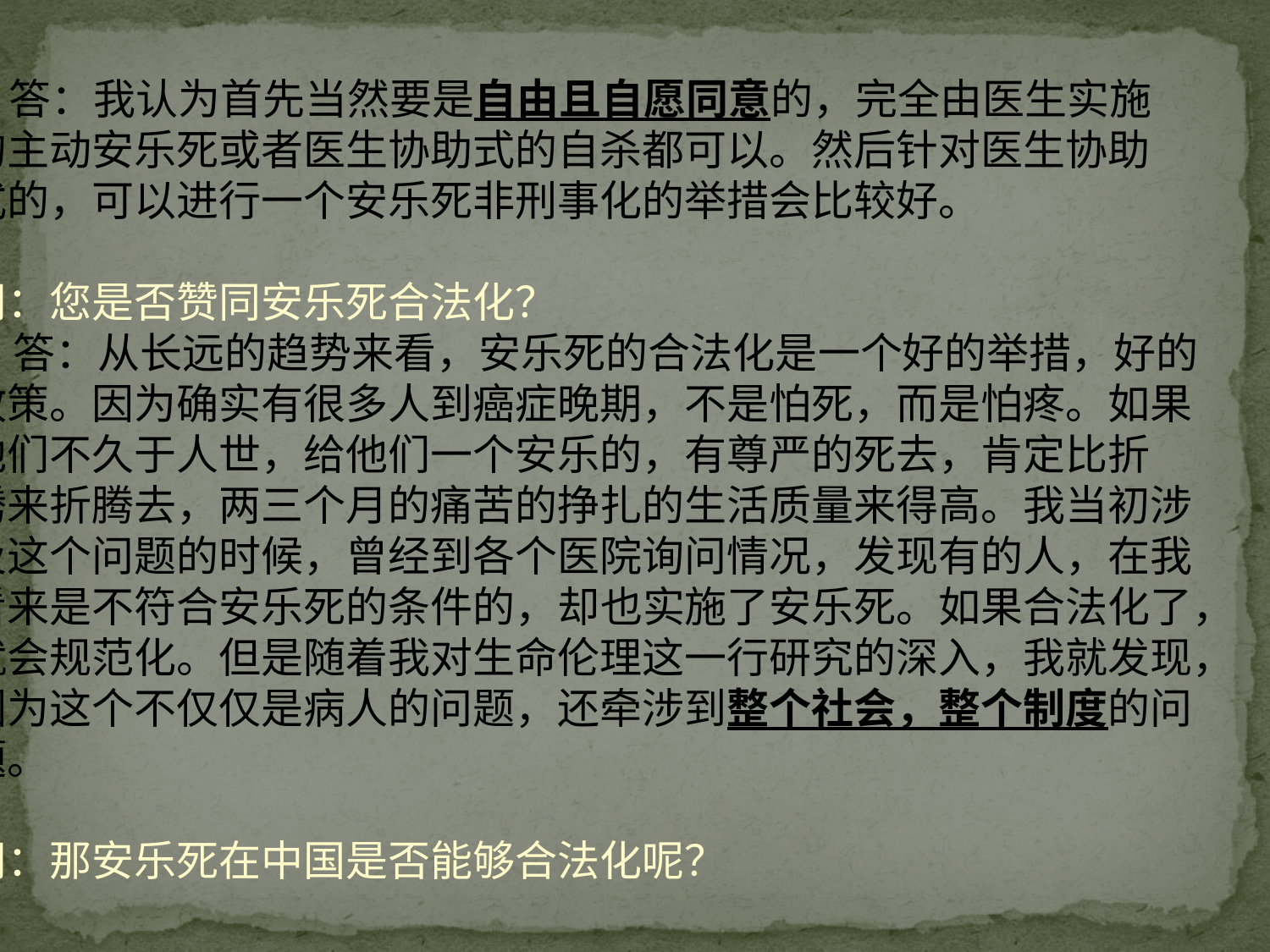

答：我认为首先当然要是自由且自愿同意的，完全由医生实施
的主动安乐死或者医生协助式的自杀都可以。然后针对医生协助
式的，可以进行一个安乐死非刑事化的举措会比较好。

问：您是否赞同安乐死合法化？
    答：从长远的趋势来看，安乐死的合法化是一个好的举措，好的
政策。因为确实有很多人到癌症晚期，不是怕死，而是怕疼。如果
他们不久于人世，给他们一个安乐的，有尊严的死去，肯定比折
腾来折腾去，两三个月的痛苦的挣扎的生活质量来得高。我当初涉
及这个问题的时候，曾经到各个医院询问情况，发现有的人，在我
看来是不符合安乐死的条件的，却也实施了安乐死。如果合法化了，
就会规范化。但是随着我对生命伦理这一行研究的深入，我就发现，
因为这个不仅仅是病人的问题，还牵涉到整个社会，整个制度的问
题。

问：那安乐死在中国是否能够合法化呢？